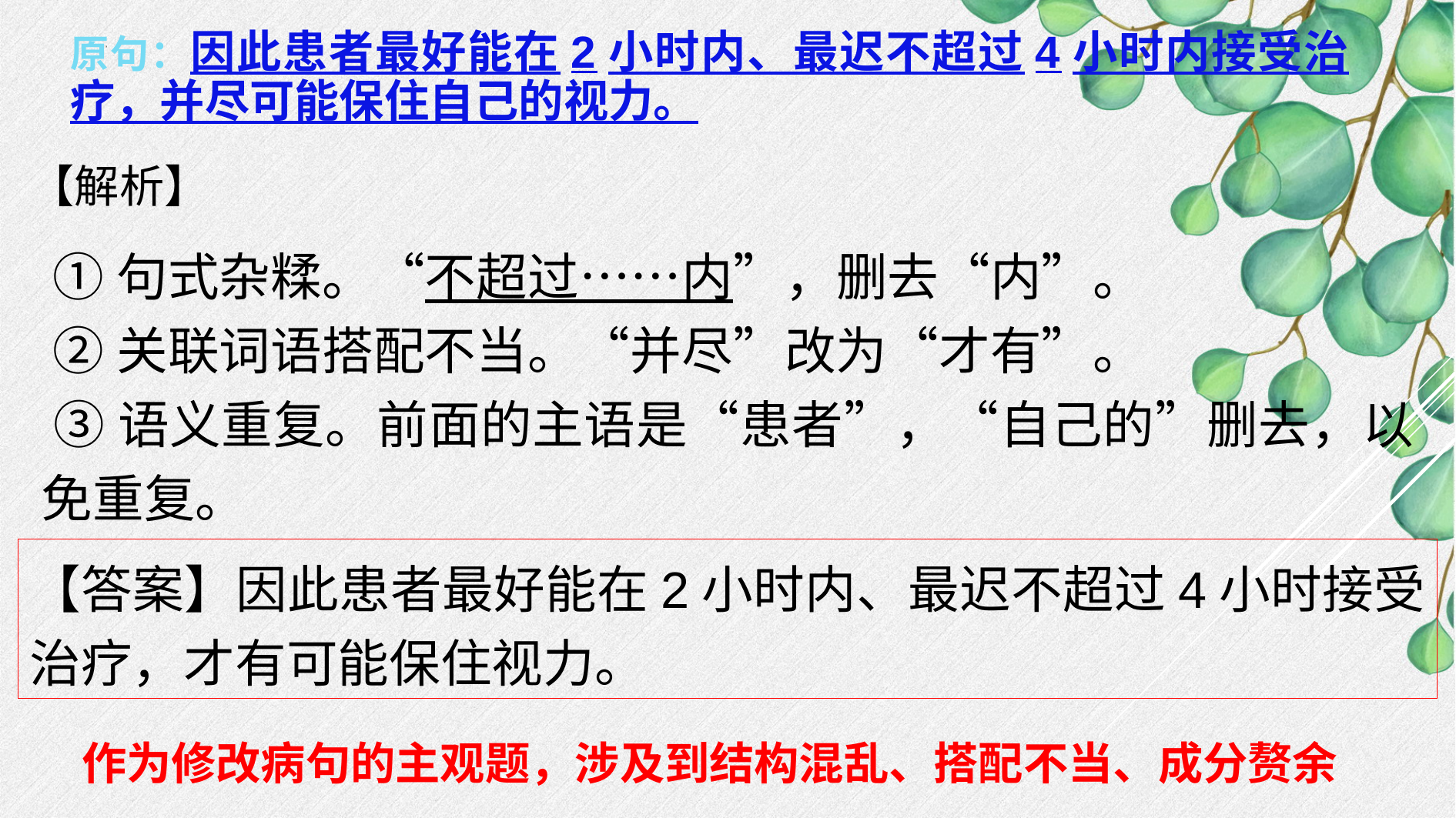

原句：因此患者最好能在2小时内、最迟不超过4小时内接受治疗，并尽可能保住自己的视力。
【解析】
 ①句式杂糅。“不超过……内”，删去“内”。
 ②关联词语搭配不当。“并尽”改为“才有”。
 ③语义重复。前面的主语是“患者”，“自己的”删去，以免重复。
【答案】因此患者最好能在2小时内、最迟不超过4小时接受治疗，才有可能保住视力。
作为修改病句的主观题，涉及到结构混乱、搭配不当、成分赘余